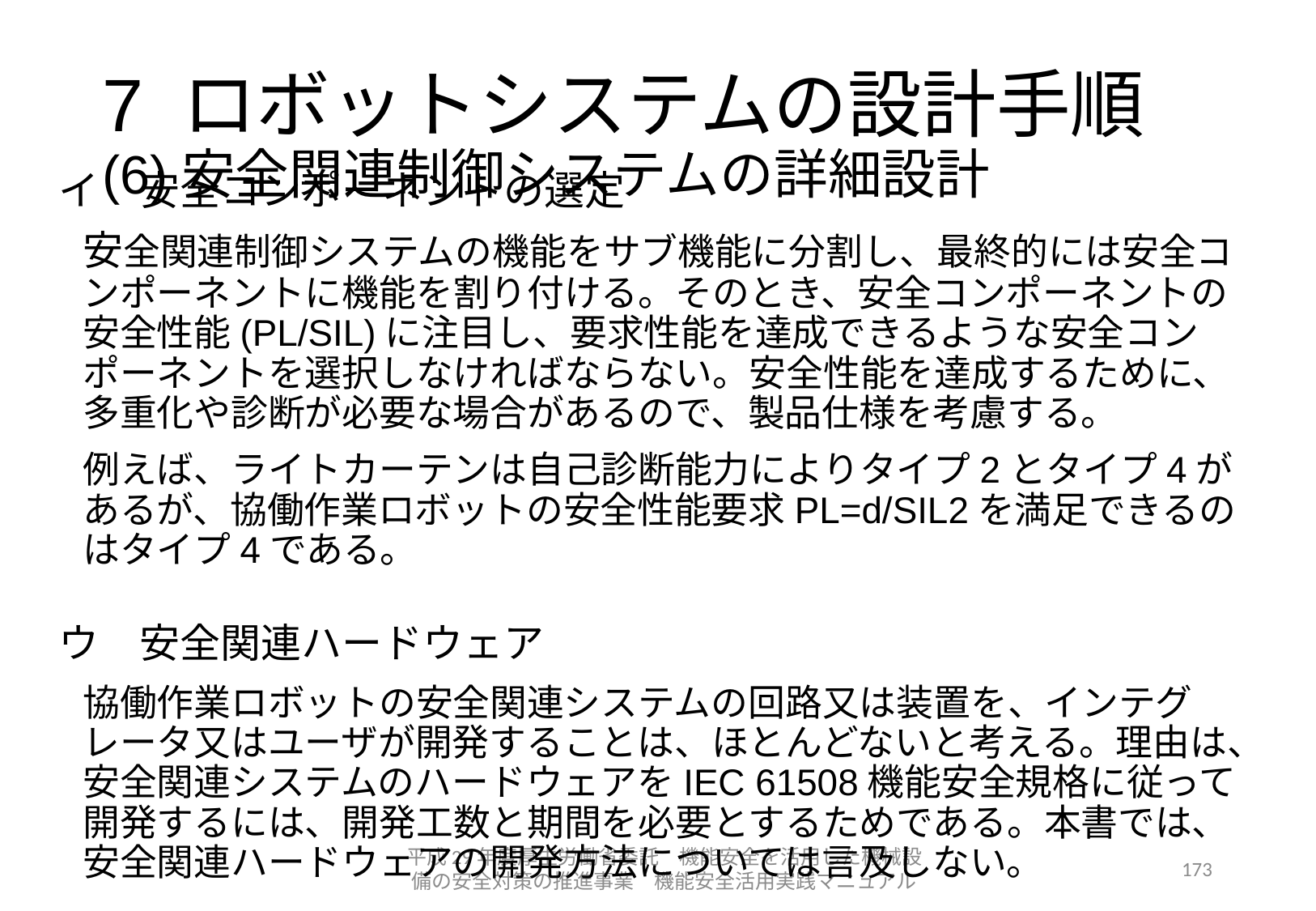

# 7 ロボットシステムの設計手順 (6)安全関連制御システムの詳細設計
イ　安全コンポーネントの選定
安全関連制御システムの機能をサブ機能に分割し、最終的には安全コンポーネントに機能を割り付ける。そのとき、安全コンポーネントの安全性能(PL/SIL)に注目し、要求性能を達成できるような安全コンポーネントを選択しなければならない。安全性能を達成するために、多重化や診断が必要な場合があるので、製品仕様を考慮する。
例えば、ライトカーテンは自己診断能力によりタイプ2とタイプ4があるが、協働作業ロボットの安全性能要求PL=d/SIL2を満足できるのはタイプ4である。

ウ　安全関連ハードウェア
協働作業ロボットの安全関連システムの回路又は装置を、インテグレータ又はユーザが開発することは、ほとんどないと考える。理由は、安全関連システムのハードウェアをIEC 61508機能安全規格に従って開発するには、開発工数と期間を必要とするためである。本書では、安全関連ハードウェアの開発方法については言及しない。
平成29年度厚生労働省委託　機能安全を活用した機械設備の安全対策の推進事業　機能安全活用実践マニュアル
173